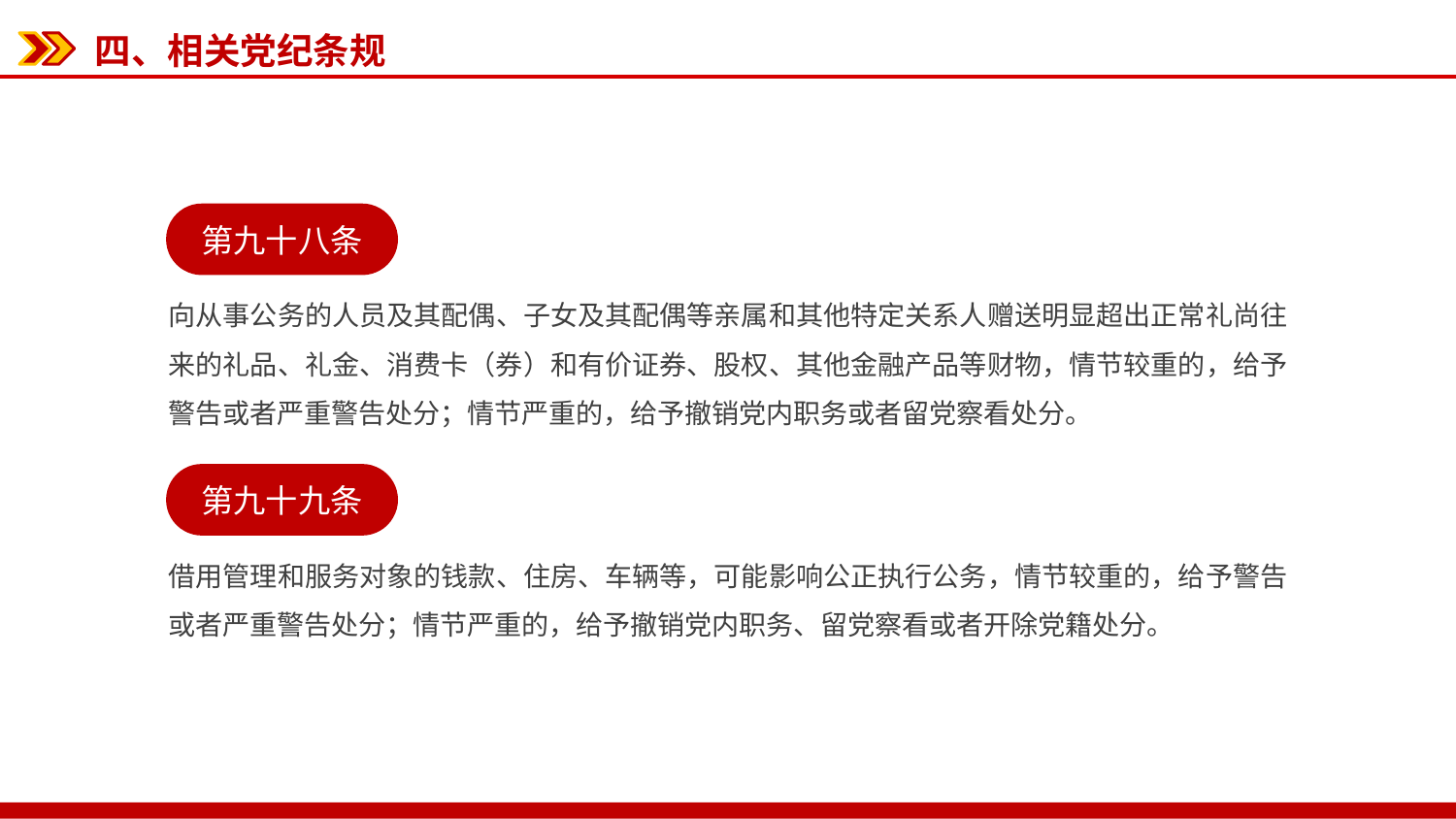

# 四、相关党纪条规

第九十八条
向从事公务的人员及其配偶、子女及其配偶等亲属和其他特定关系人赠送明显超出正常礼尚往来的礼品、礼金、消费卡（券）和有价证券、股权、其他金融产品等财物，情节较重的，给予警告或者严重警告处分；情节严重的，给予撤销党内职务或者留党察看处分。
第九十九条
借用管理和服务对象的钱款、住房、车辆等，可能影响公正执行公务，情节较重的，给予警告或者严重警告处分；情节严重的，给予撤销党内职务、留党察看或者开除党籍处分。